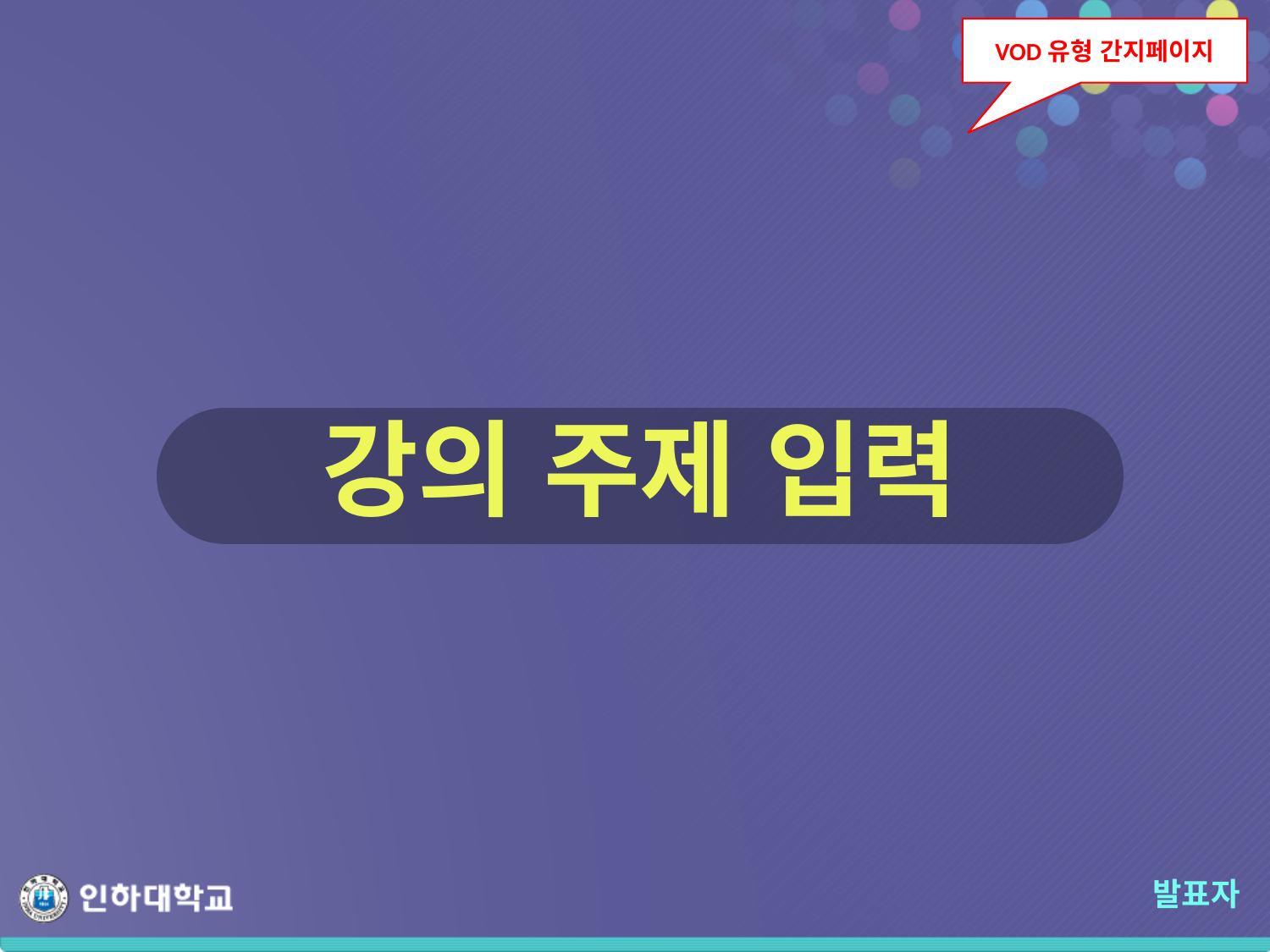

VOD유형 간지페이지

# 강의 주제 입력
발표자